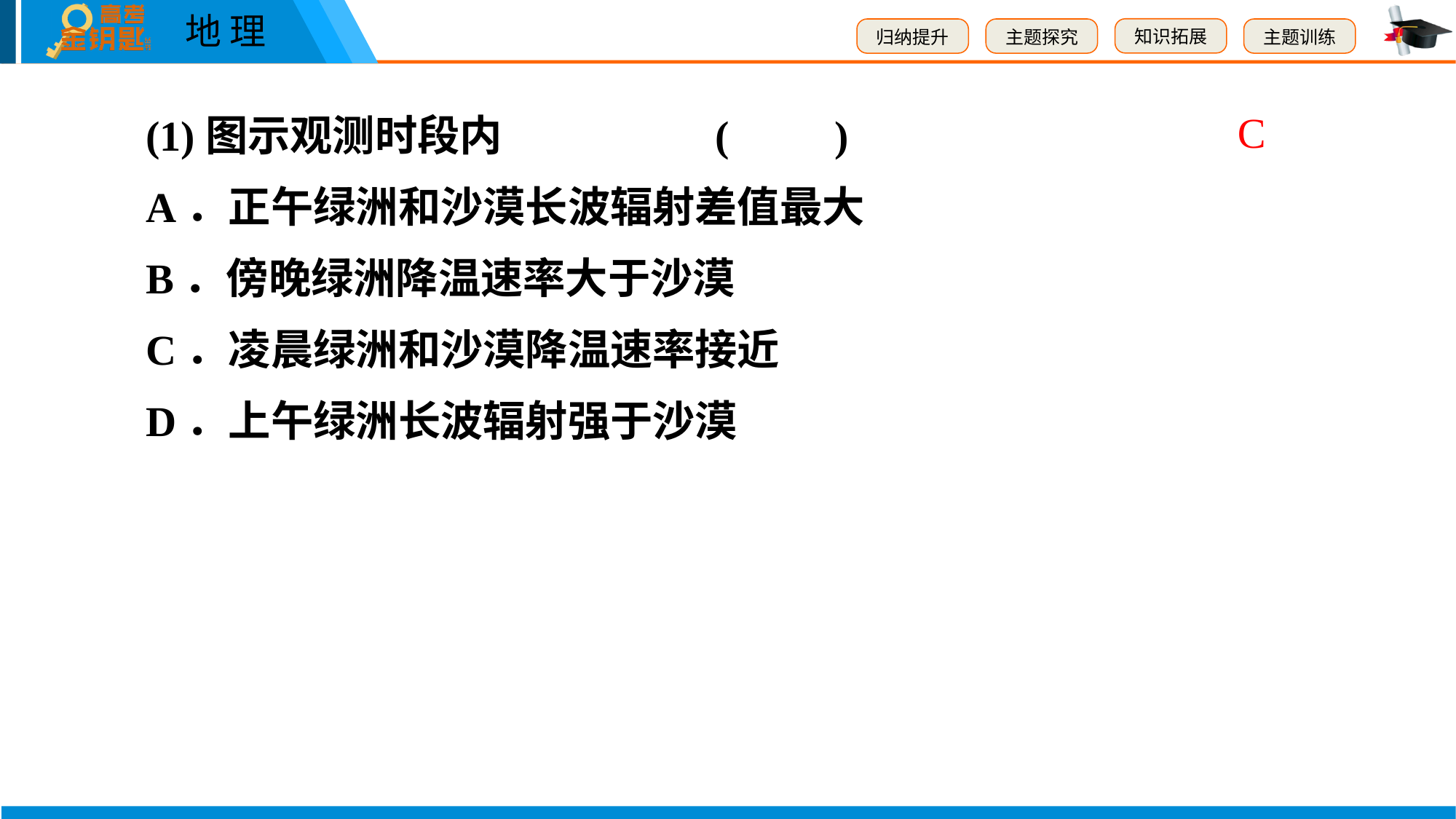

(1)图示观测时段内		(　　)
A．正午绿洲和沙漠长波辐射差值最大
B．傍晚绿洲降温速率大于沙漠
C．凌晨绿洲和沙漠降温速率接近
D．上午绿洲长波辐射强于沙漠

C